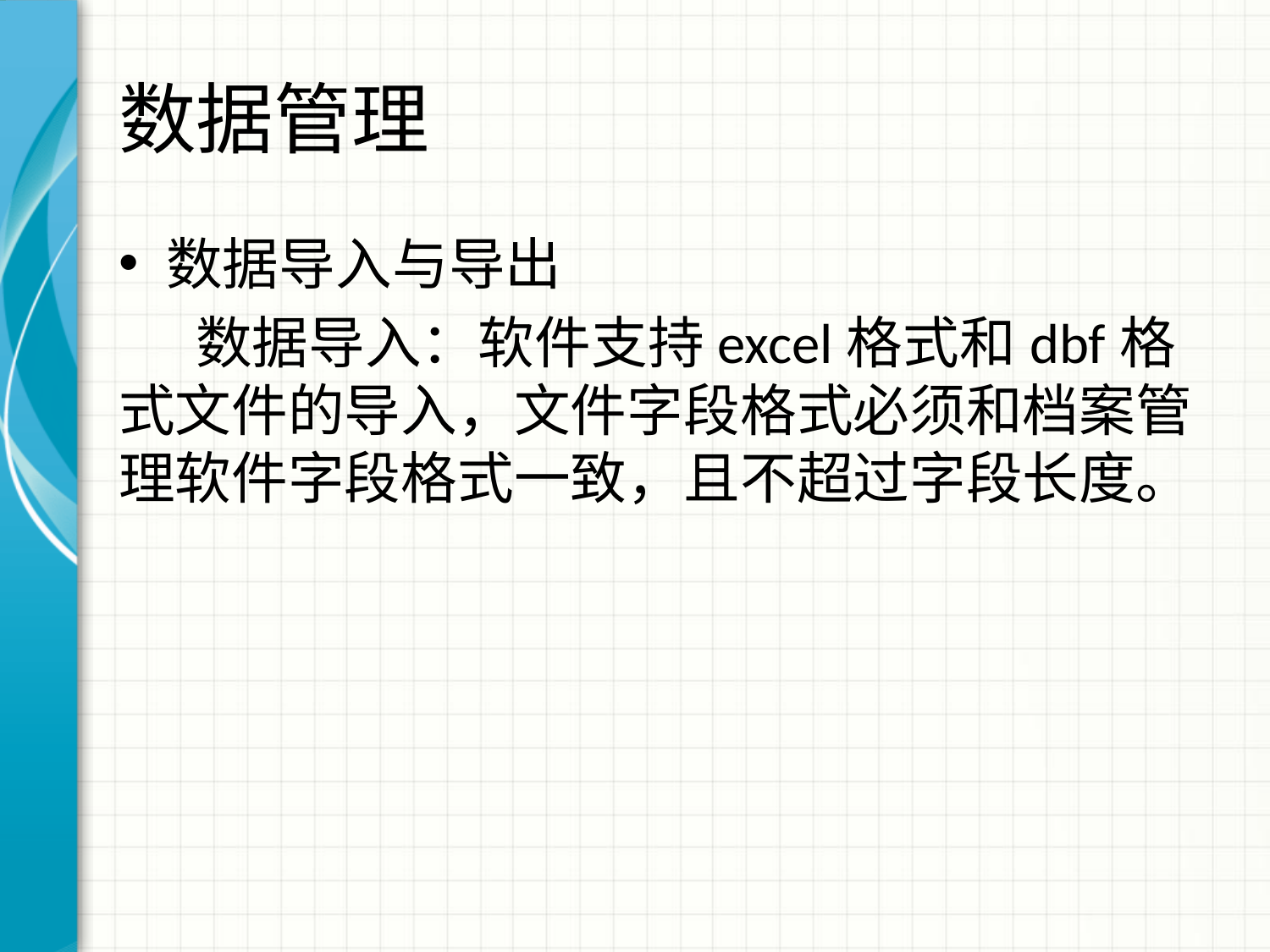

# 数据管理
数据导入与导出
     数据导入：软件支持excel格式和dbf格式文件的导入，文件字段格式必须和档案管理软件字段格式一致，且不超过字段长度。